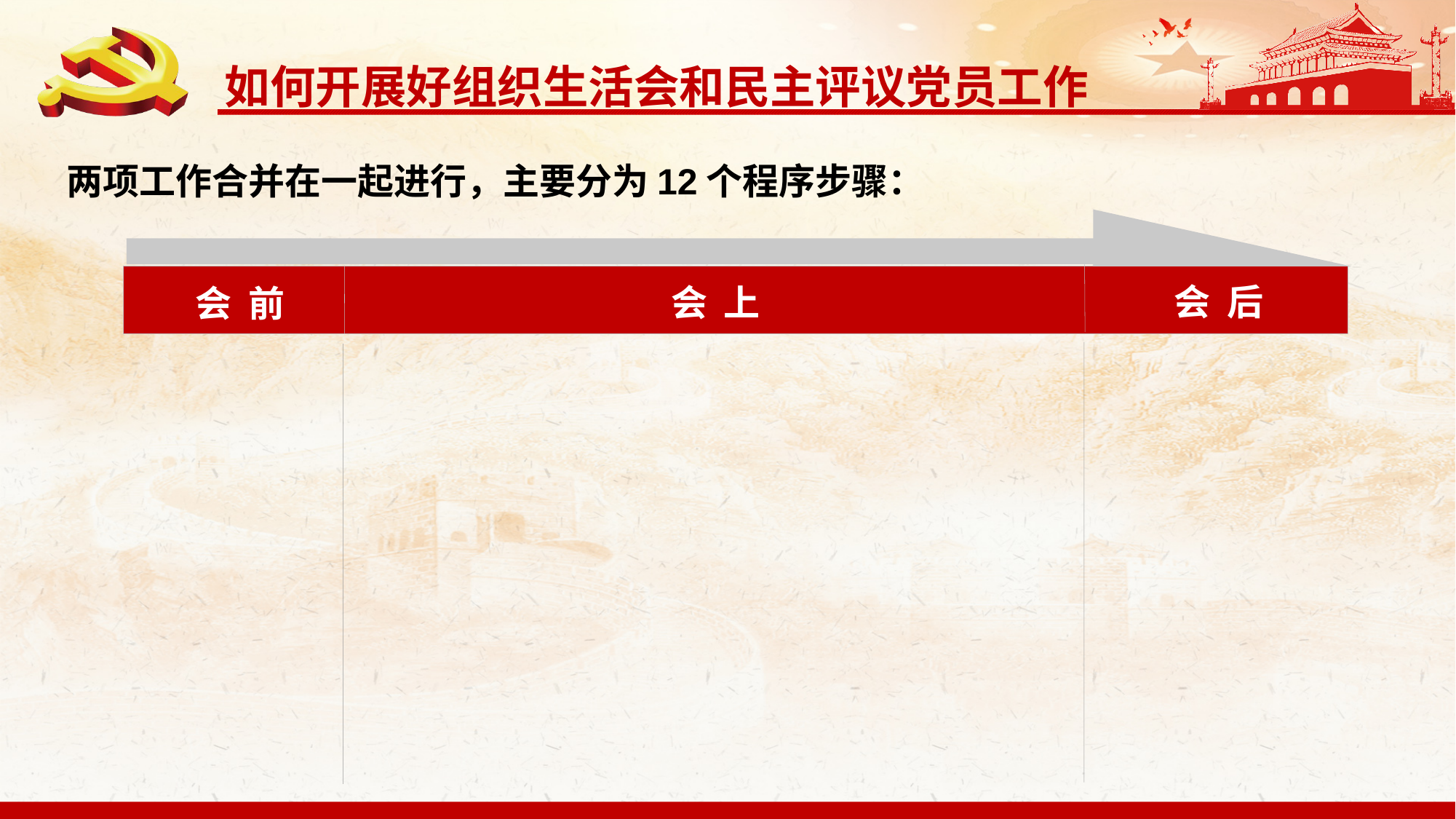

两项工作合并在一起进行，主要分为12个程序步骤：

会  后
会  上

会  前